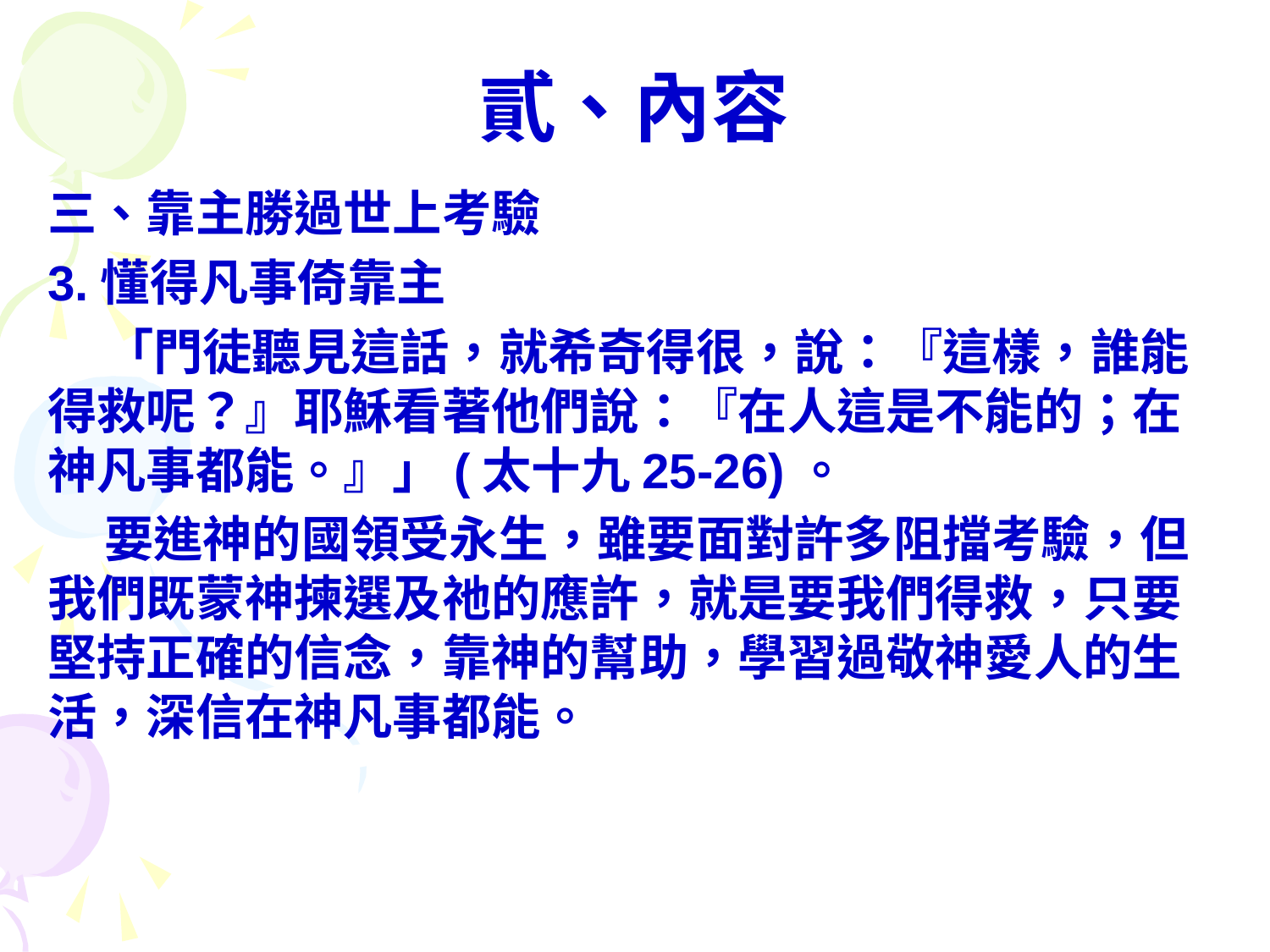

# 貳、內容
三、靠主勝過世上考驗
3.懂得凡事倚靠主
    「門徒聽見這話，就希奇得很，說：『這樣，誰能得救呢？』耶穌看著他們說：『在人這是不能的；在神凡事都能。』」(太十九25-26)。
    要進神的國領受永生，雖要面對許多阻擋考驗，但我們既蒙神揀選及祂的應許，就是要我們得救，只要堅持正確的信念，靠神的幫助，學習過敬神愛人的生活，深信在神凡事都能。